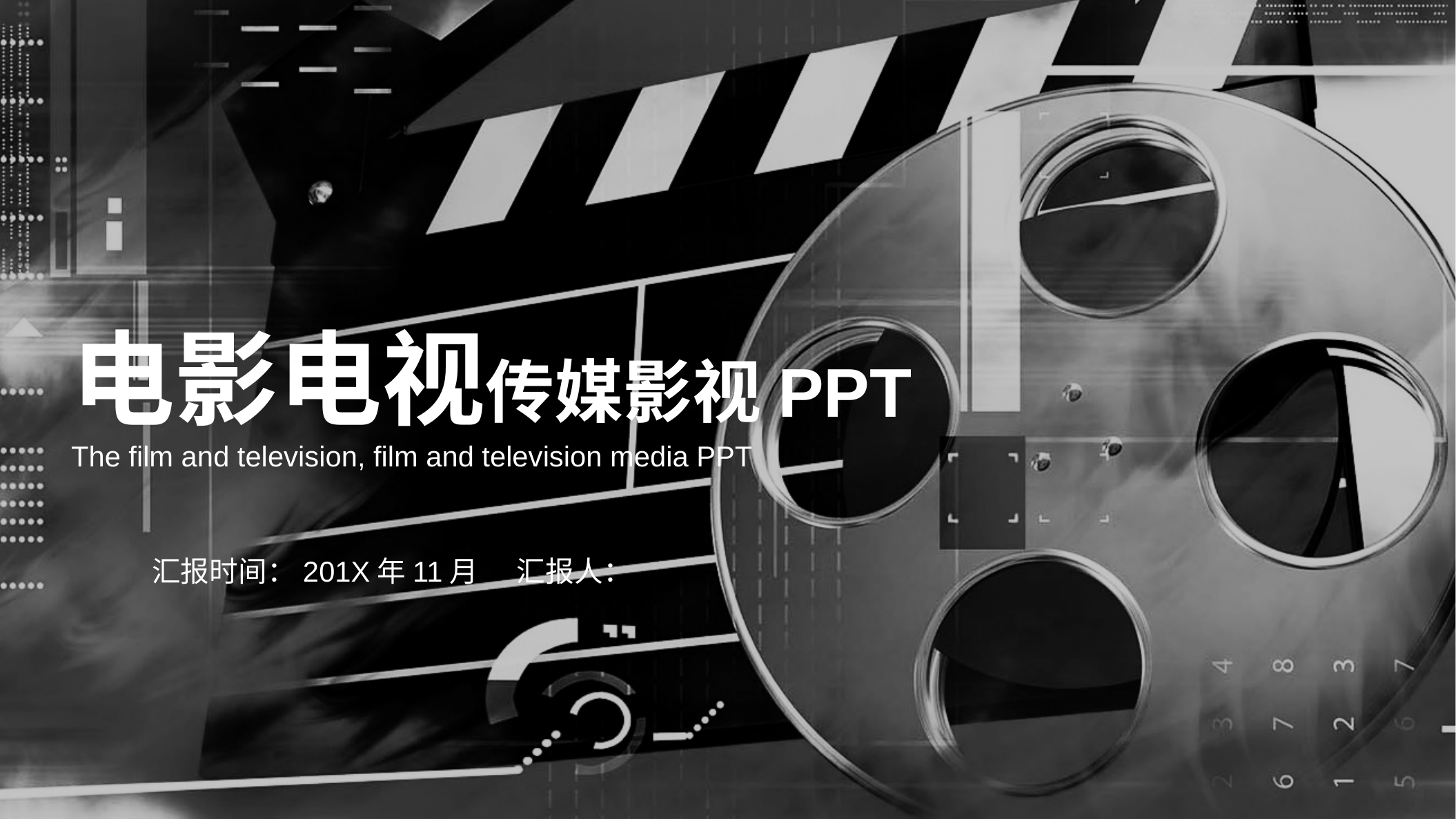

电影电视传媒影视PPT
The film and television, film and television media PPT
汇报时间：201X年11月      汇报人：